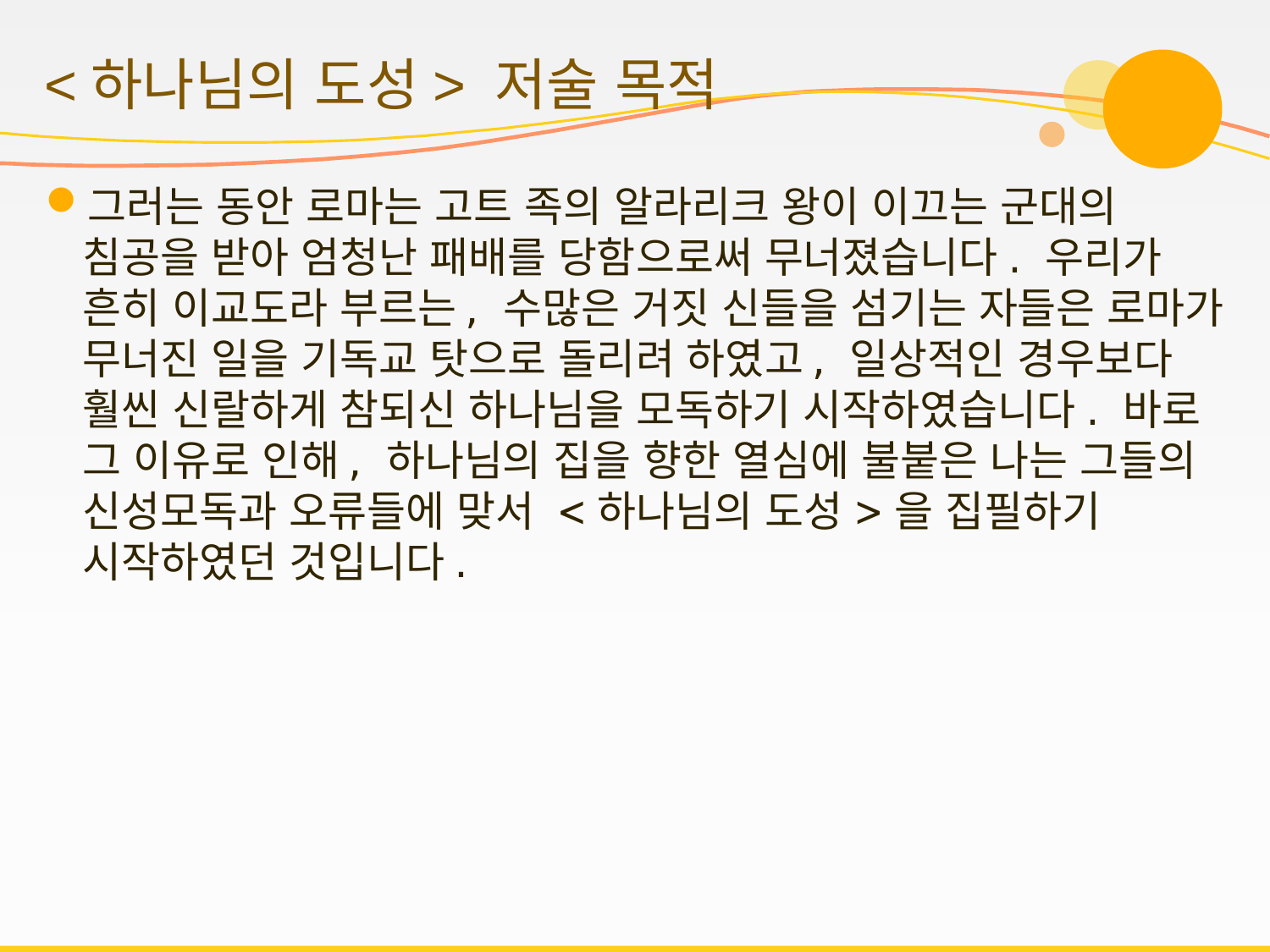

# <하나님의 도성> 저술 목적
그러는 동안 로마는 고트 족의 알라리크 왕이 이끄는 군대의 침공을 받아 엄청난 패배를 당함으로써 무너졌습니다. 우리가 흔히 이교도라 부르는, 수많은 거짓 신들을 섬기는 자들은 로마가 무너진 일을 기독교 탓으로 돌리려 하였고, 일상적인 경우보다 훨씬 신랄하게 참되신 하나님을 모독하기 시작하였습니다. 바로 그 이유로 인해, 하나님의 집을 향한 열심에 불붙은 나는 그들의 신성모독과 오류들에 맞서 <하나님의 도성>을 집필하기 시작하였던 것입니다.